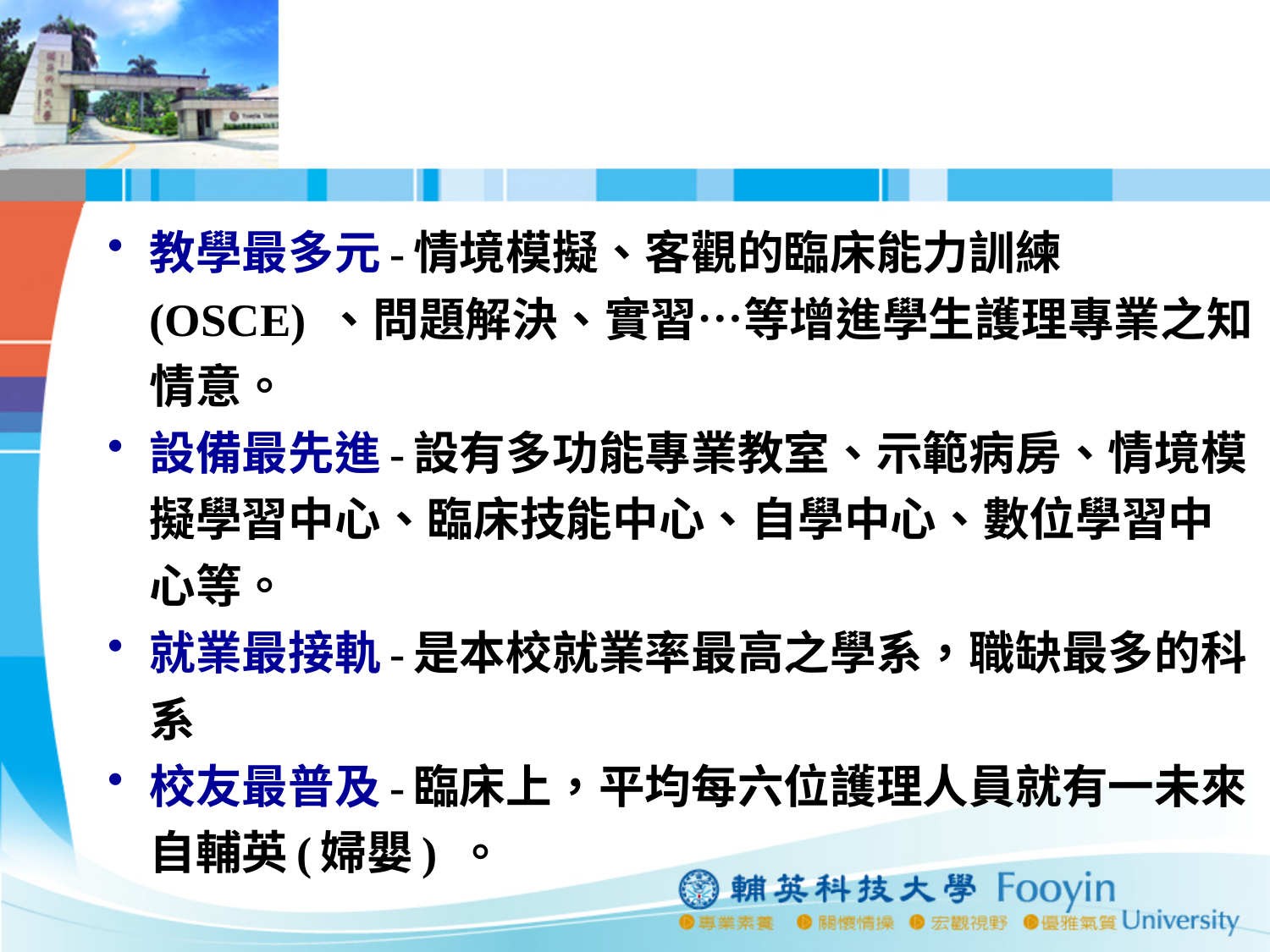

教學最多元-情境模擬、客觀的臨床能力訓練(OSCE) 、問題解決、實習…等增進學生護理專業之知情意。
設備最先進-設有多功能專業教室、示範病房、情境模擬學習中心、臨床技能中心、自學中心、數位學習中心等。
就業最接軌-是本校就業率最高之學系，職缺最多的科系
校友最普及-臨床上，平均每六位護理人員就有一未來自輔英(婦嬰) 。